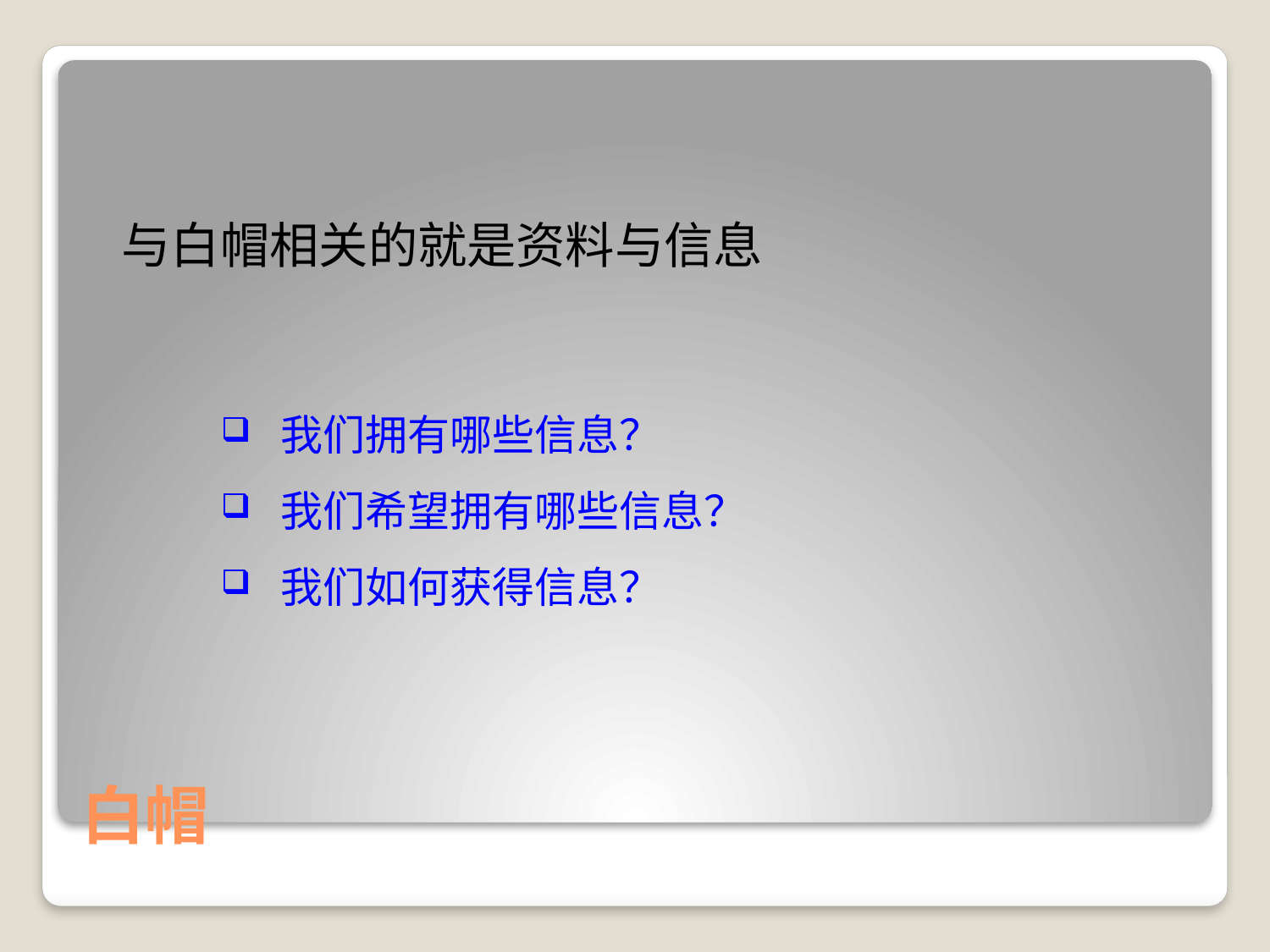

与白帽相关的就是资料与信息
  我们拥有哪些信息？
  我们希望拥有哪些信息？
  我们如何获得信息？
# 白帽